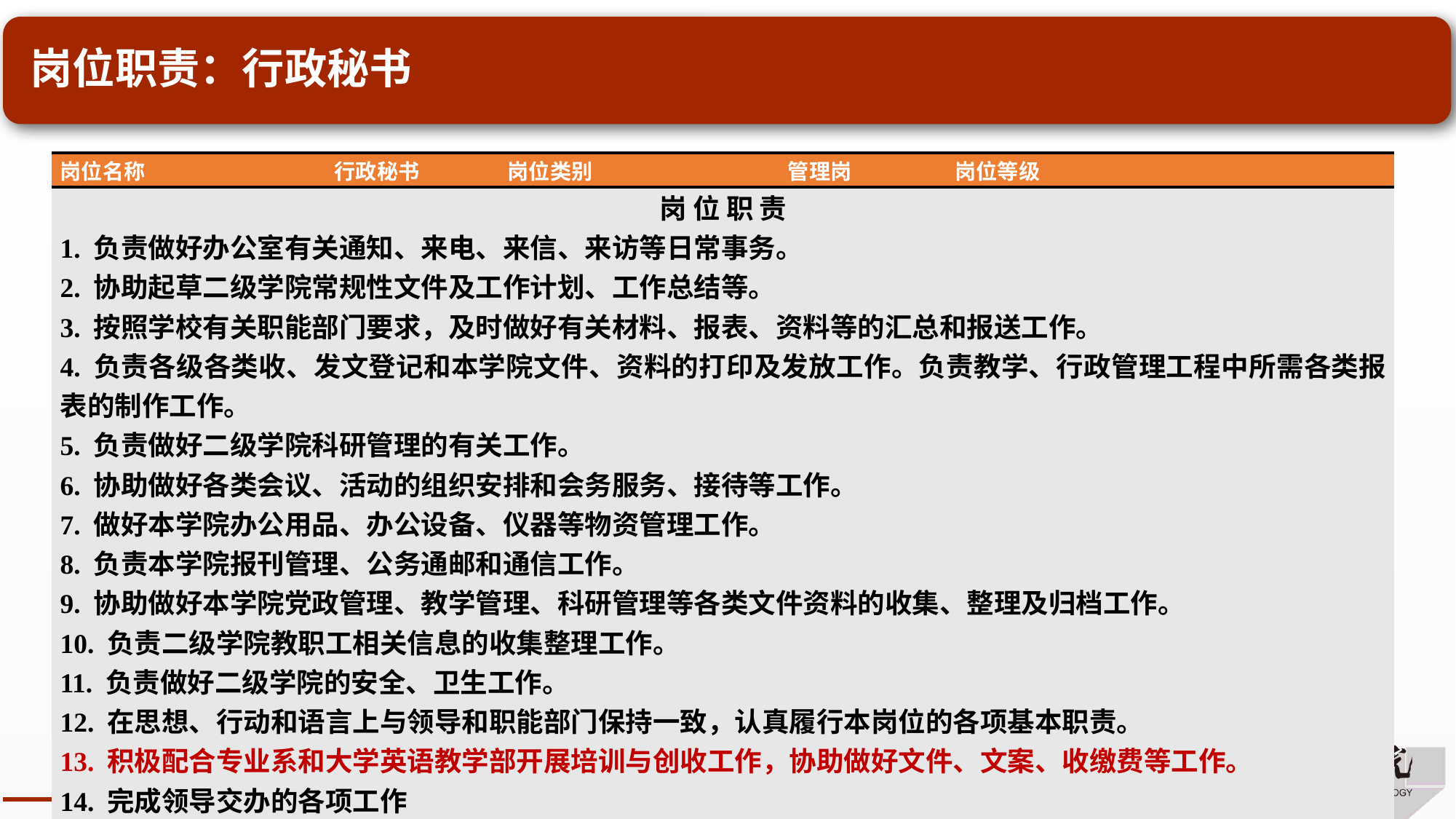

# 岗位职责：行政秘书
| 岗位名称 | 行政秘书 | 岗位类别 | 管理岗 | 岗位等级 |  |
| --- | --- | --- | --- | --- | --- |
| 岗 位 职 责 1. 负责做好办公室有关通知、来电、来信、来访等日常事务。 2. 协助起草二级学院常规性文件及工作计划、工作总结等。 3. 按照学校有关职能部门要求，及时做好有关材料、报表、资料等的汇总和报送工作。 4. 负责各级各类收、发文登记和本学院文件、资料的打印及发放工作。负责教学、行政管理工程中所需各类报表的制作工作。 5. 负责做好二级学院科研管理的有关工作。 6. 协助做好各类会议、活动的组织安排和会务服务、接待等工作。 7. 做好本学院办公用品、办公设备、仪器等物资管理工作。 8. 负责本学院报刊管理、公务通邮和通信工作。 9. 协助做好本学院党政管理、教学管理、科研管理等各类文件资料的收集、整理及归档工作。 10. 负责二级学院教职工相关信息的收集整理工作。 11. 负责做好二级学院的安全、卫生工作。 12. 在思想、行动和语言上与领导和职能部门保持一致，认真履行本岗位的各项基本职责。 13. 积极配合专业系和大学英语教学部开展培训与创收工作，协助做好文件、文案、收缴费等工作。 14. 完成领导交办的各项工作 |  |  |  |  |  |